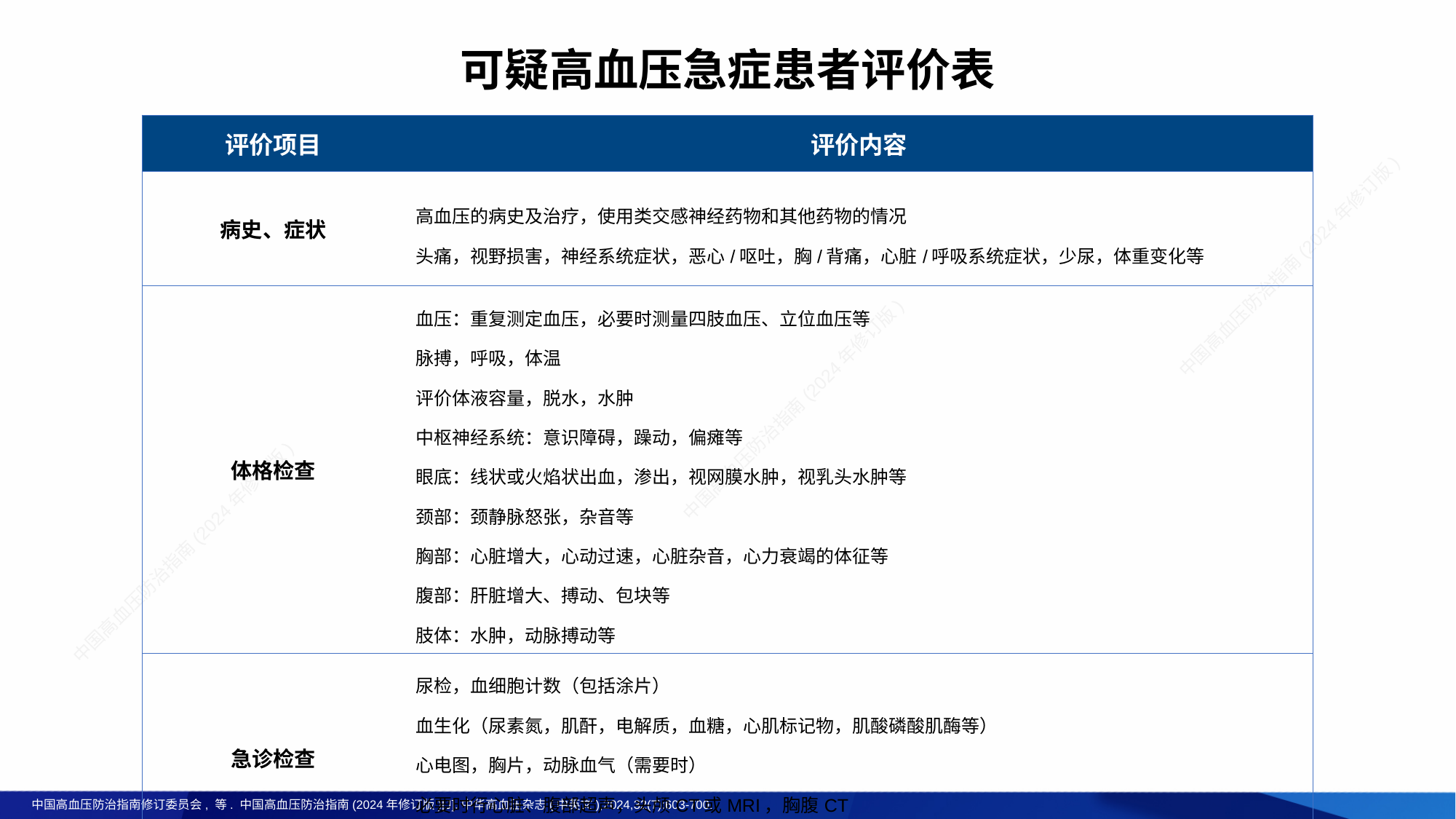

可疑高血压急症患者评价表
| 评价项目 | 评价内容 |
| --- | --- |
| 病史、症状 | 高血压的病史及治疗，使用类交感神经药物和其他药物的情况 头痛，视野损害，神经系统症状，恶心/呕吐，胸/背痛，心脏/呼吸系统症状，少尿，体重变化等 |
| 体格检查 | 血压：重复测定血压，必要时测量四肢血压、立位血压等 脉搏，呼吸，体温 评价体液容量，脱水，水肿 中枢神经系统：意识障碍，躁动，偏瘫等 眼底：线状或火焰状出血，渗出，视网膜水肿，视乳头水肿等 颈部：颈静脉怒张，杂音等 胸部：心脏增大，心动过速，心脏杂音，心力衰竭的体征等 腹部：肝脏增大、搏动、包块等 肢体：水肿，动脉搏动等 |
| 急诊检查 | 尿检，血细胞计数（包括涂片） 血生化（尿素氮，肌酐，电解质，血糖，心肌标记物，肌酸磷酸肌酶等） 心电图，胸片，动脉血气（需要时） 必要时行心脏、腹部超声，头颅CT或MRI，胸腹CT 必要时行血浆肾素活性，醛固酮，儿茶酚胺，脑钠肽浓度测定 |